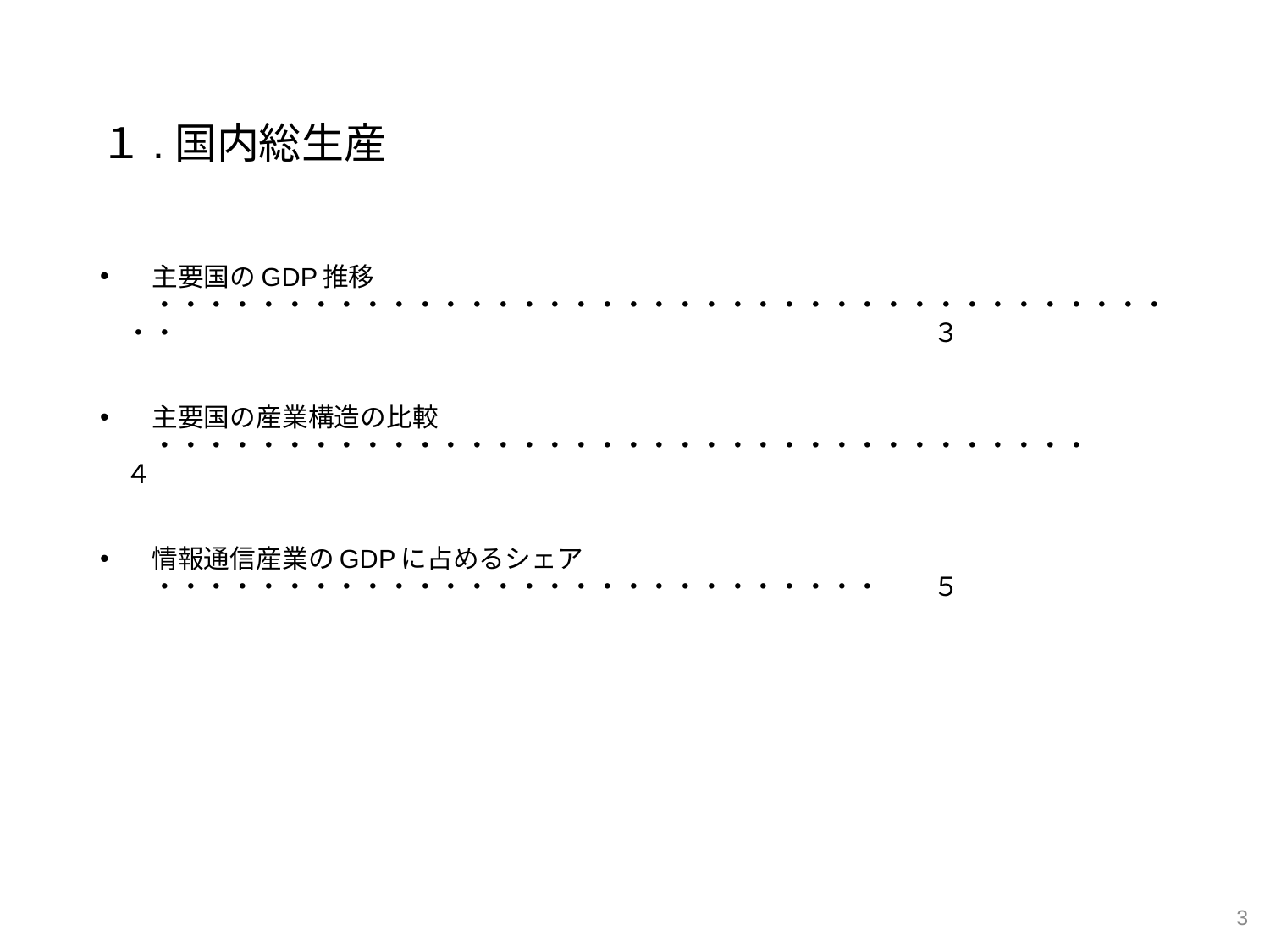

# １.国内総生産
　主要国のGDP推移　・・・・・・・・・・・・・・・・・・・・・・・・・・・・・・・・・・・・・・・・・		３

　主要国の産業構造の比較　・・・・・・・・・・・・・・・・・・・・・・・・・・・・・・・・・・・・		４

　情報通信産業のGDPに占めるシェア　・・・・・・・・・・・・・・・・・・・・・・・・・・・・		５
3